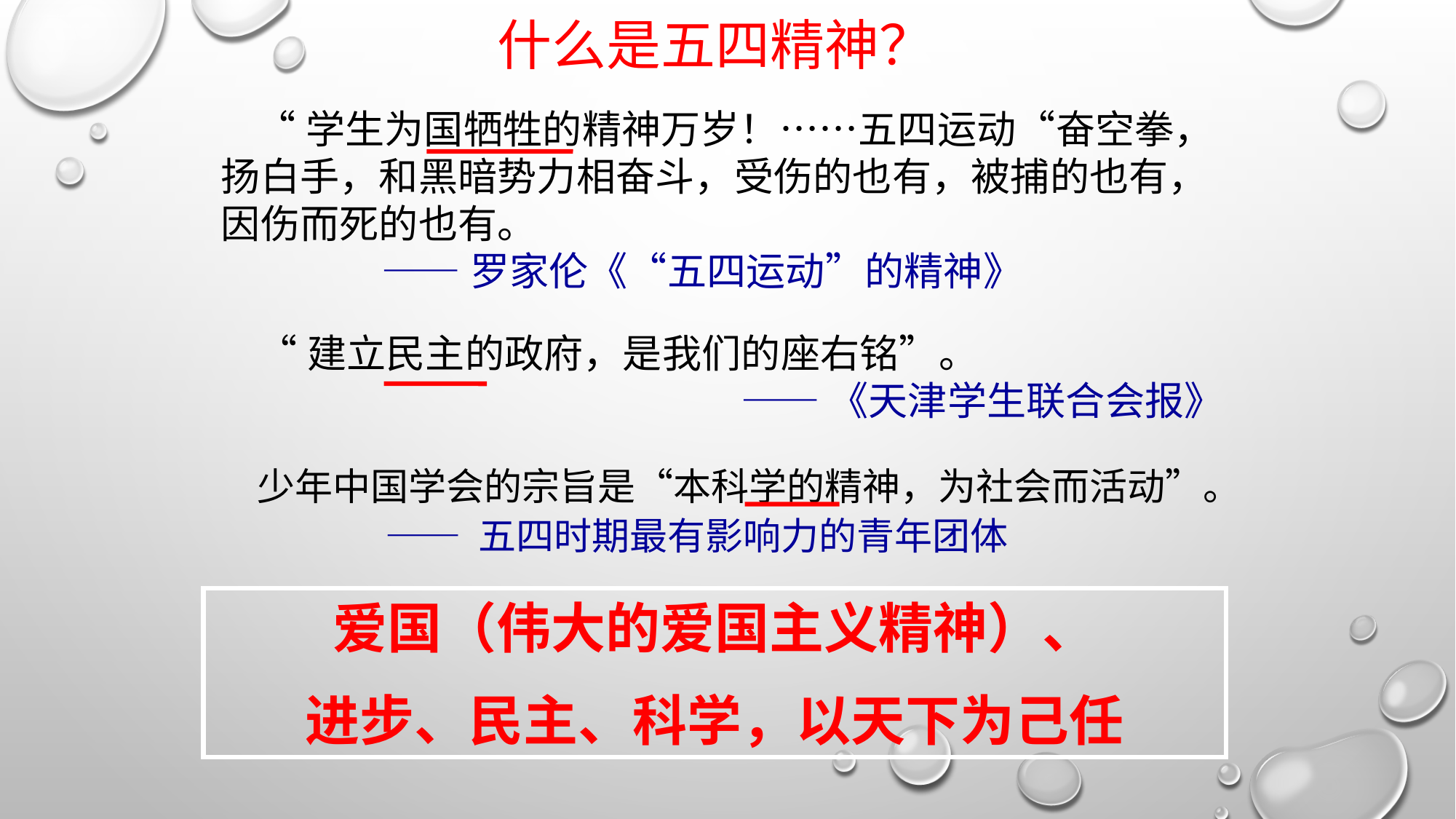

什么是五四精神？
    “学生为国牺牲的精神万岁！……五四运动“奋空拳， 扬白手，和黑暗势力相奋斗，受伤的也有，被捕的也有，因伤而死的也有。
                  ——罗家伦《“五四运动”的精神》

    “建立民主的政府，是我们的座右铭”。
          ——《天津学生联合会报》

    少年中国学会的宗旨是“本科学的精神，为社会而活动”。
                    —— 五四时期最有影响力的青年团体

爱国（伟大的爱国主义精神）、
进步、民主、科学，以天下为己任